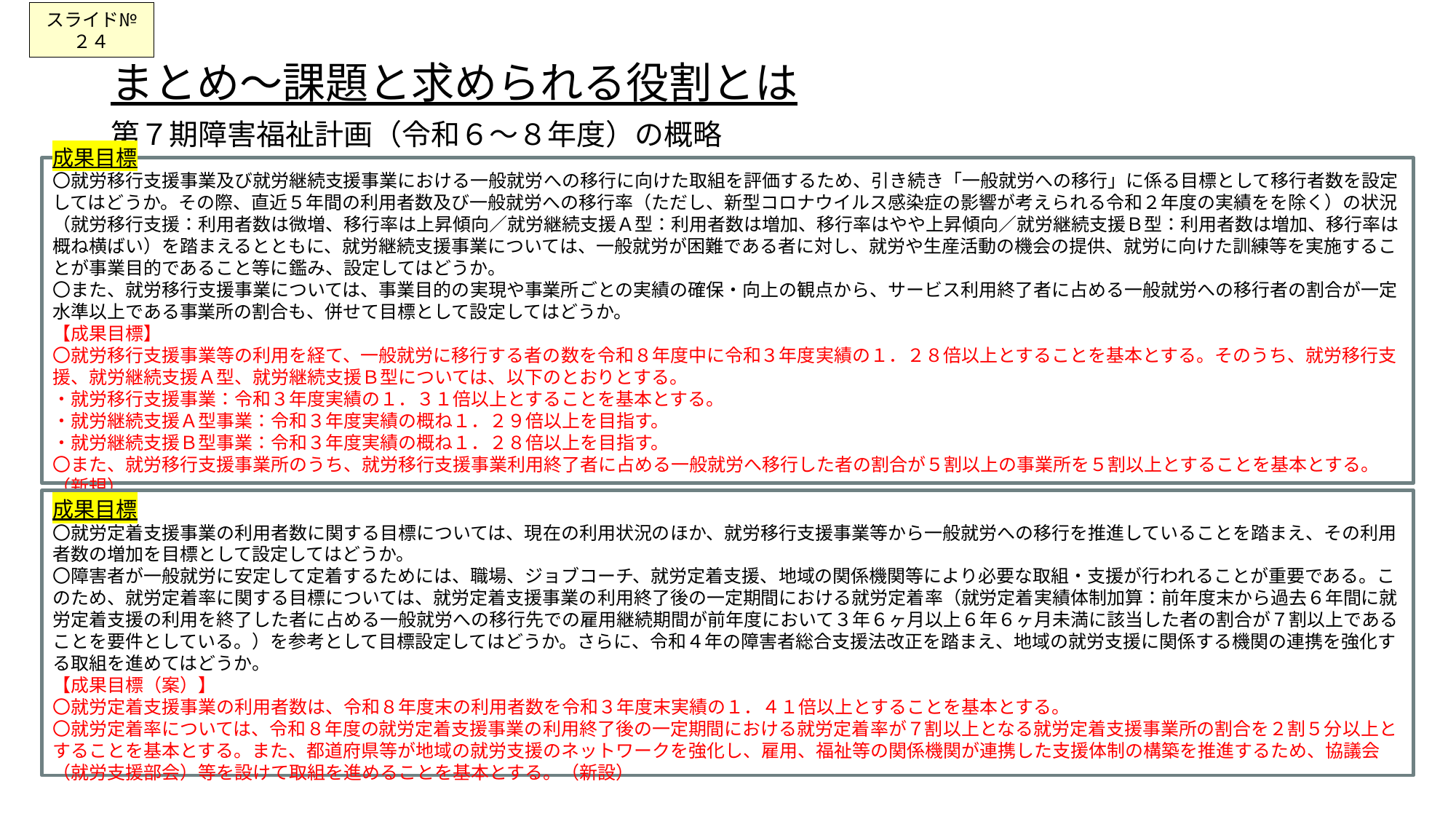

スライド№２４
# まとめ～課題と求められる役割とは 第７期障害福祉計画（令和６～８年度）の概略
成果目標
〇就労移行支援事業及び就労継続支援事業における一般就労への移行に向けた取組を評価するため、引き続き「一般就労への移行」に係る目標として移行者数を設定してはどうか。その際、直近５年間の利用者数及び一般就労への移行率（ただし、新型コロナウイルス感染症の影響が考えられる令和２年度の実績をを除く）の状況（就労移行支援：利用者数は微増、移行率は上昇傾向／就労継続支援Ａ型：利用者数は増加、移行率はやや上昇傾向／就労継続支援Ｂ型：利用者数は増加、移行率は概ね横ばい）を踏まえるとともに、就労継続支援事業については、一般就労が困難である者に対し、就労や生産活動の機会の提供、就労に向けた訓練等を実施することが事業目的であること等に鑑み、設定してはどうか。
〇また、就労移行支援事業については、事業目的の実現や事業所ごとの実績の確保・向上の観点から、サービス利用終了者に占める一般就労への移行者の割合が一定水準以上である事業所の割合も、併せて目標として設定してはどうか。
【成果目標】
〇就労移行支援事業等の利用を経て、一般就労に移行する者の数を令和８年度中に令和３年度実績の１．２８倍以上とすることを基本とする。そのうち、就労移行支援、就労継続支援Ａ型、就労継続支援Ｂ型については、以下のとおりとする。
・就労移行支援事業：令和３年度実績の１．３１倍以上とすることを基本とする。
・就労継続支援Ａ型事業：令和３年度実績の概ね１．２９倍以上を目指す。
・就労継続支援Ｂ型事業：令和３年度実績の概ね１．２８倍以上を目指す。
〇また、就労移行支援事業所のうち、就労移行支援事業利用終了者に占める一般就労へ移行した者の割合が５割以上の事業所を５割以上とすることを基本とする。（新規）
成果目標
〇就労定着支援事業の利用者数に関する目標については、現在の利用状況のほか、就労移行支援事業等から一般就労への移行を推進していることを踏まえ、その利用者数の増加を目標として設定してはどうか。
〇障害者が一般就労に安定して定着するためには、職場、ジョブコーチ、就労定着支援、地域の関係機関等により必要な取組・支援が行われることが重要である。このため、就労定着率に関する目標については、就労定着支援事業の利用終了後の一定期間における就労定着率（就労定着実績体制加算：前年度末から過去６年間に就労定着支援の利用を終了した者に占める一般就労への移行先での雇用継続期間が前年度において３年６ヶ月以上６年６ヶ月未満に該当した者の割合が７割以上であることを要件としている。）を参考として目標設定してはどうか。さらに、令和４年の障害者総合支援法改正を踏まえ、地域の就労支援に関係する機関の連携を強化する取組を進めてはどうか。
【成果目標（案）】
〇就労定着支援事業の利用者数は、令和８年度末の利用者数を令和３年度末実績の１．４１倍以上とすることを基本とする。
〇就労定着率については、令和８年度の就労定着支援事業の利用終了後の一定期間における就労定着率が７割以上となる就労定着支援事業所の割合を２割５分以上とすることを基本とする。また、都道府県等が地域の就労支援のネットワークを強化し、雇用、福祉等の関係機関が連携した支援体制の構築を推進するため、協議会（就労支援部会）等を設けて取組を進めることを基本とする。（新設）